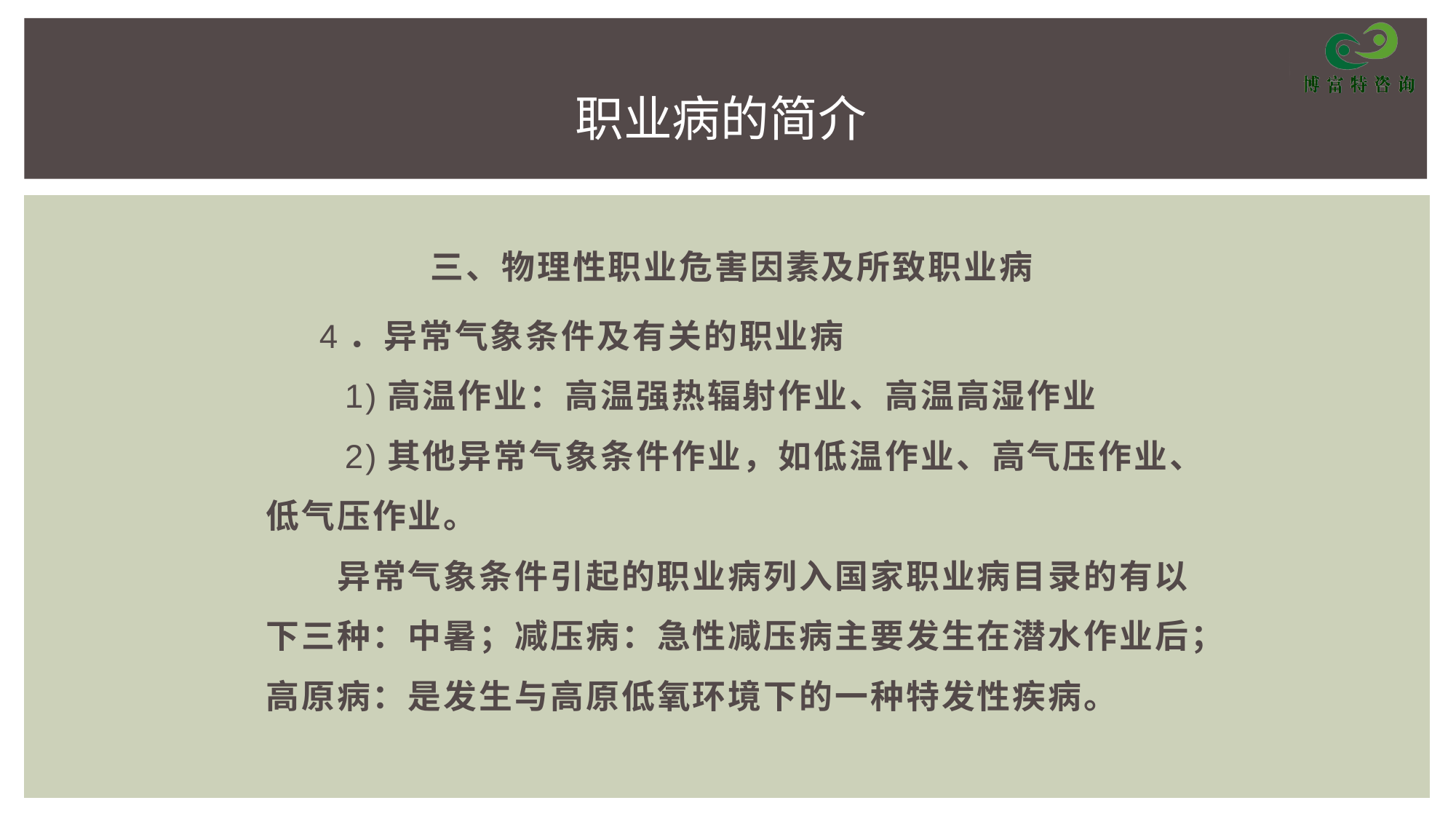

职业病的简介
三、物理性职业危害因素及所致职业病
　 4．异常气象条件及有关的职业病
　　1)高温作业：高温强热辐射作业、高温高湿作业
　　2)其他异常气象条件作业，如低温作业、高气压作业、低气压作业。
　　异常气象条件引起的职业病列入国家职业病目录的有以下三种：中暑；减压病：急性减压病主要发生在潜水作业后；高原病：是发生与高原低氧环境下的一种特发性疾病。